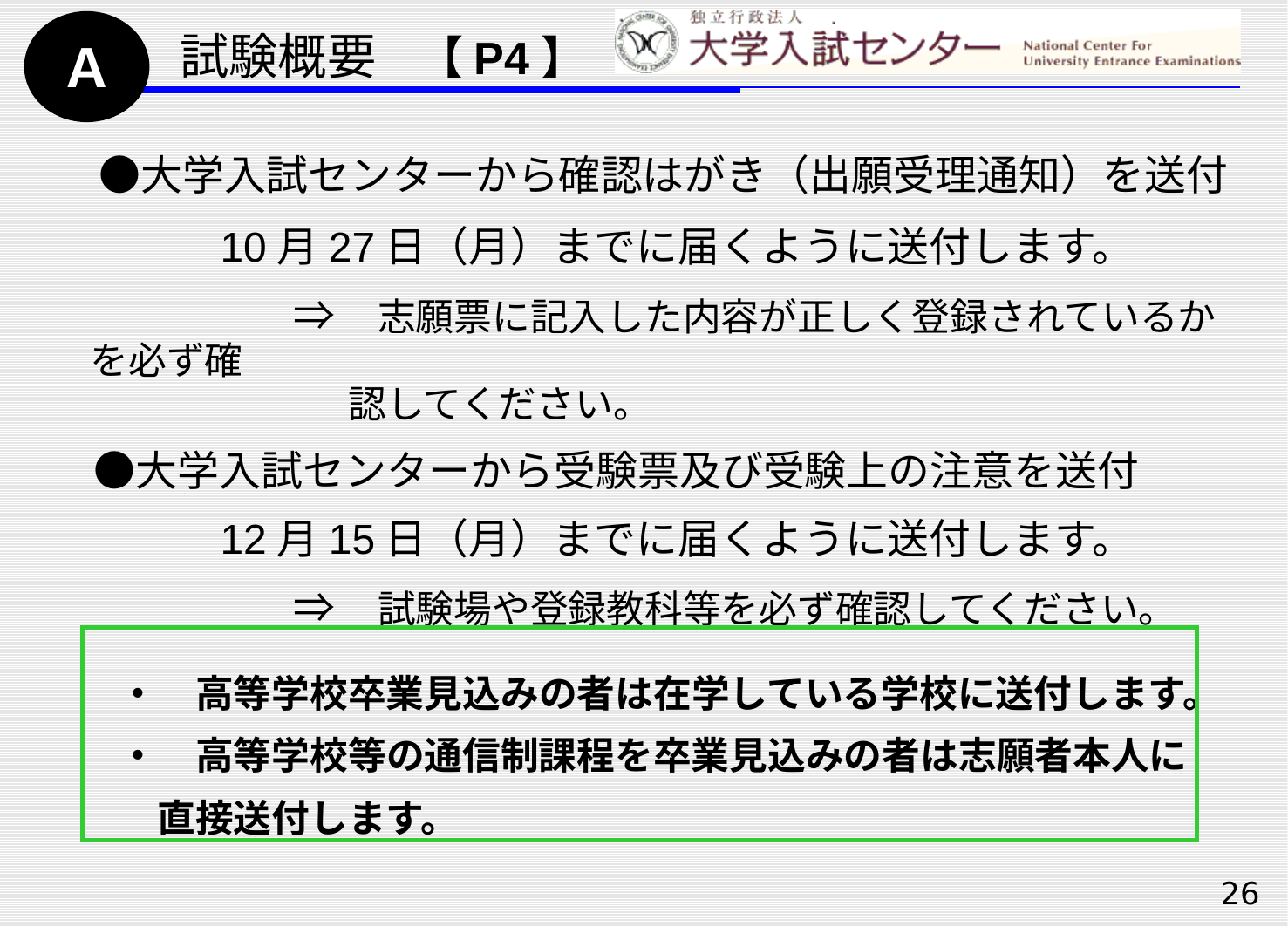

試験概要　【P4】
Ａ
　●大学入試センターから確認はがき（出願受理通知）を送付
　　　　10月27日（月）までに届くように送付します。
　　　　　　⇒　志願票に記入した内容が正しく登録されているかを必ず確
　　　　　　　　認してください。
　 ●大学入試センターから受験票及び受験上の注意を送付
　　　　12月15日（月）までに届くように送付します。
　　　　　　⇒　試験場や登録教科等を必ず確認してください。
　　・　高等学校卒業見込みの者は在学している学校に送付します。
　　・　高等学校等の通信制課程を卒業見込みの者は志願者本人に
　　　直接送付します。

26